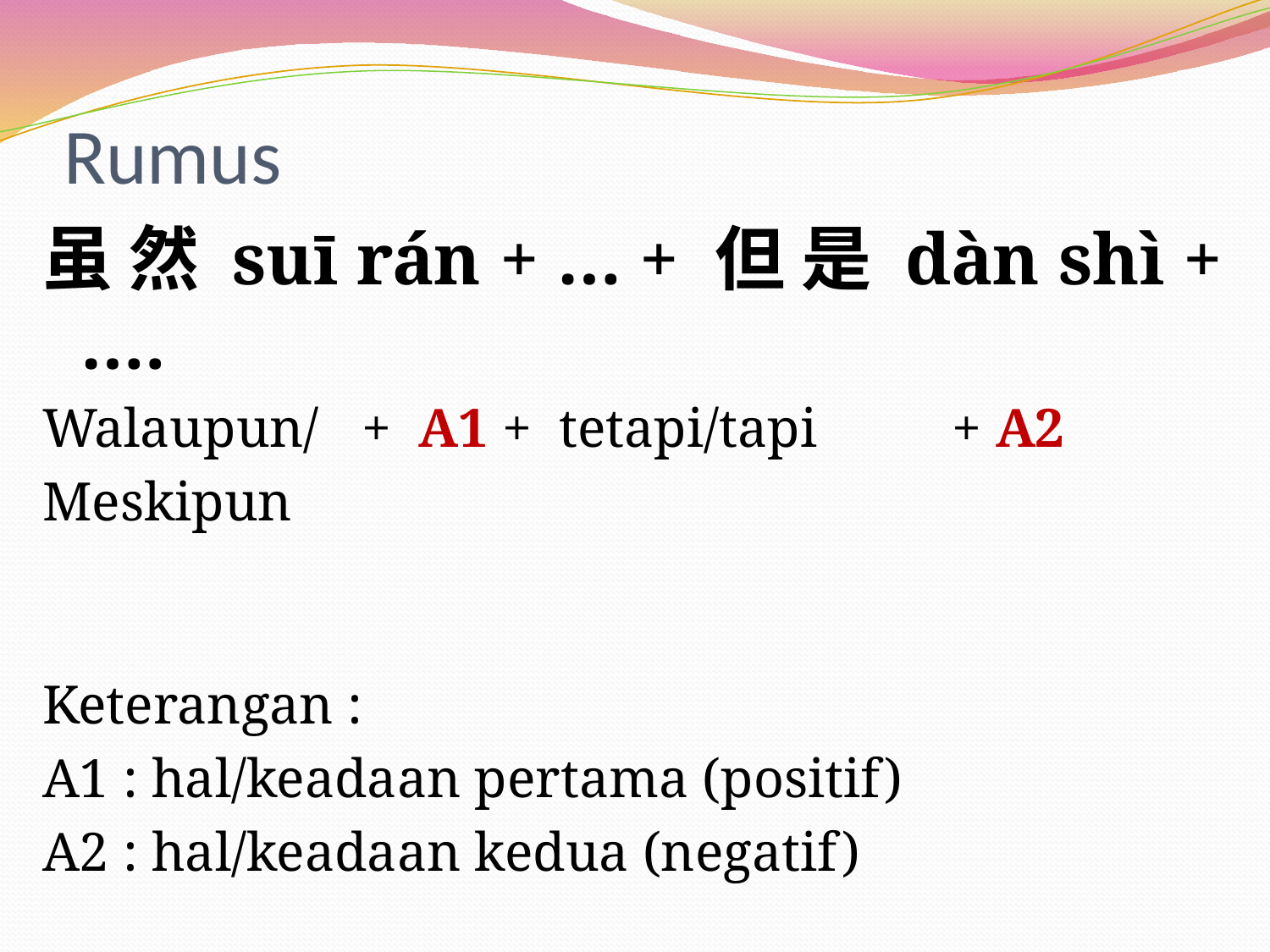

# Rumus
虽 然 suī rán + … + 但 是 dàn shì + ….
Walaupun/	  +  A1 +  tetapi/tapi	        + A2
Meskipun

Keterangan :
A1 : hal/keadaan pertama (positif)
A2 : hal/keadaan kedua (negatif)